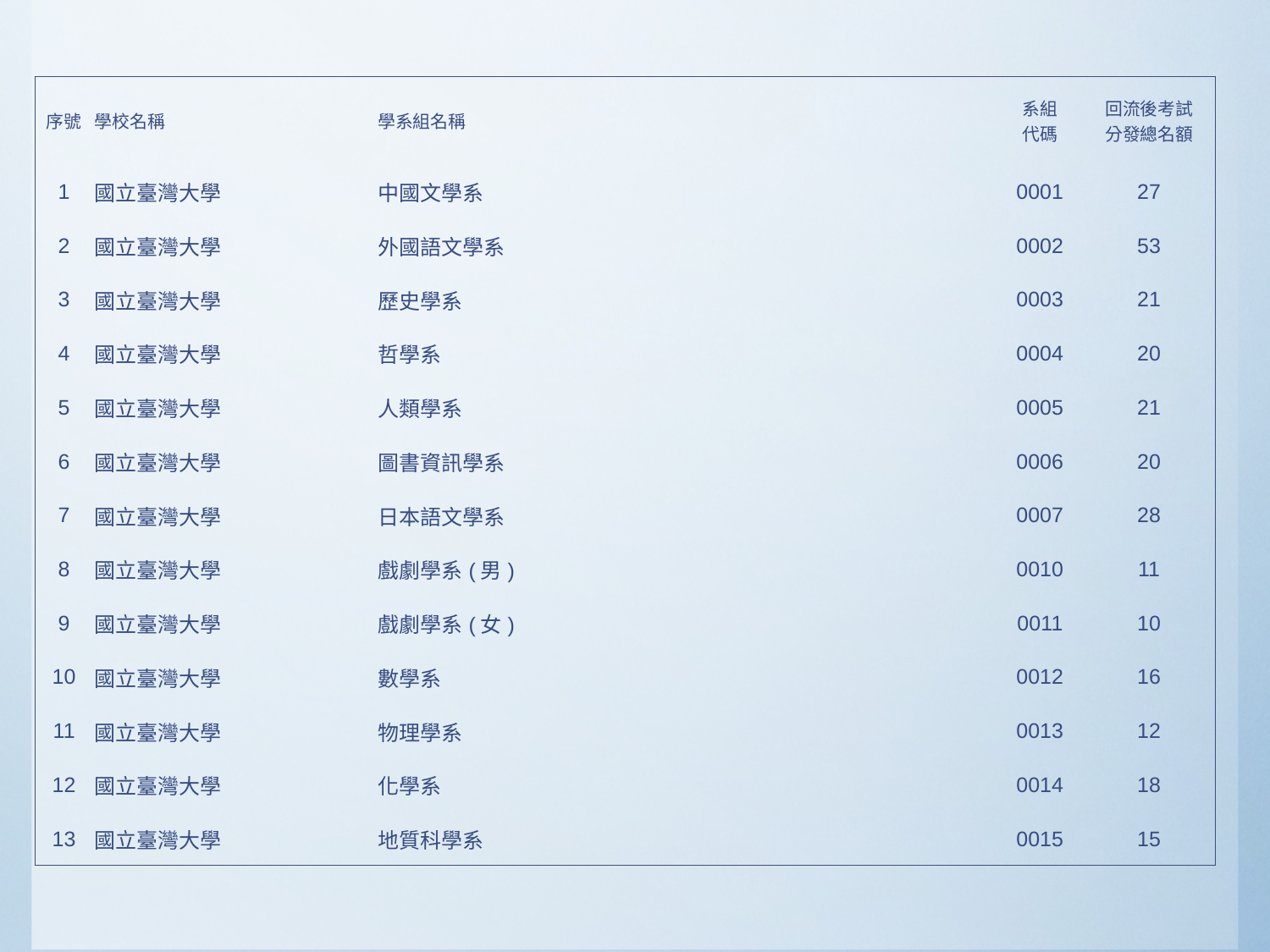

| 序號 | 學校名稱 | 學系組名稱 | 系組 代碼 | 回流後考試 分發總名額 |
| --- | --- | --- | --- | --- |
| 1 | 國立臺灣大學 | 中國文學系 | 0001 | 27 |
| 2 | 國立臺灣大學 | 外國語文學系 | 0002 | 53 |
| 3 | 國立臺灣大學 | 歷史學系 | 0003 | 21 |
| 4 | 國立臺灣大學 | 哲學系 | 0004 | 20 |
| 5 | 國立臺灣大學 | 人類學系 | 0005 | 21 |
| 6 | 國立臺灣大學 | 圖書資訊學系 | 0006 | 20 |
| 7 | 國立臺灣大學 | 日本語文學系 | 0007 | 28 |
| 8 | 國立臺灣大學 | 戲劇學系(男) | 0010 | 11 |
| 9 | 國立臺灣大學 | 戲劇學系(女) | 0011 | 10 |
| 10 | 國立臺灣大學 | 數學系 | 0012 | 16 |
| 11 | 國立臺灣大學 | 物理學系 | 0013 | 12 |
| 12 | 國立臺灣大學 | 化學系 | 0014 | 18 |
| 13 | 國立臺灣大學 | 地質科學系 | 0015 | 15 |